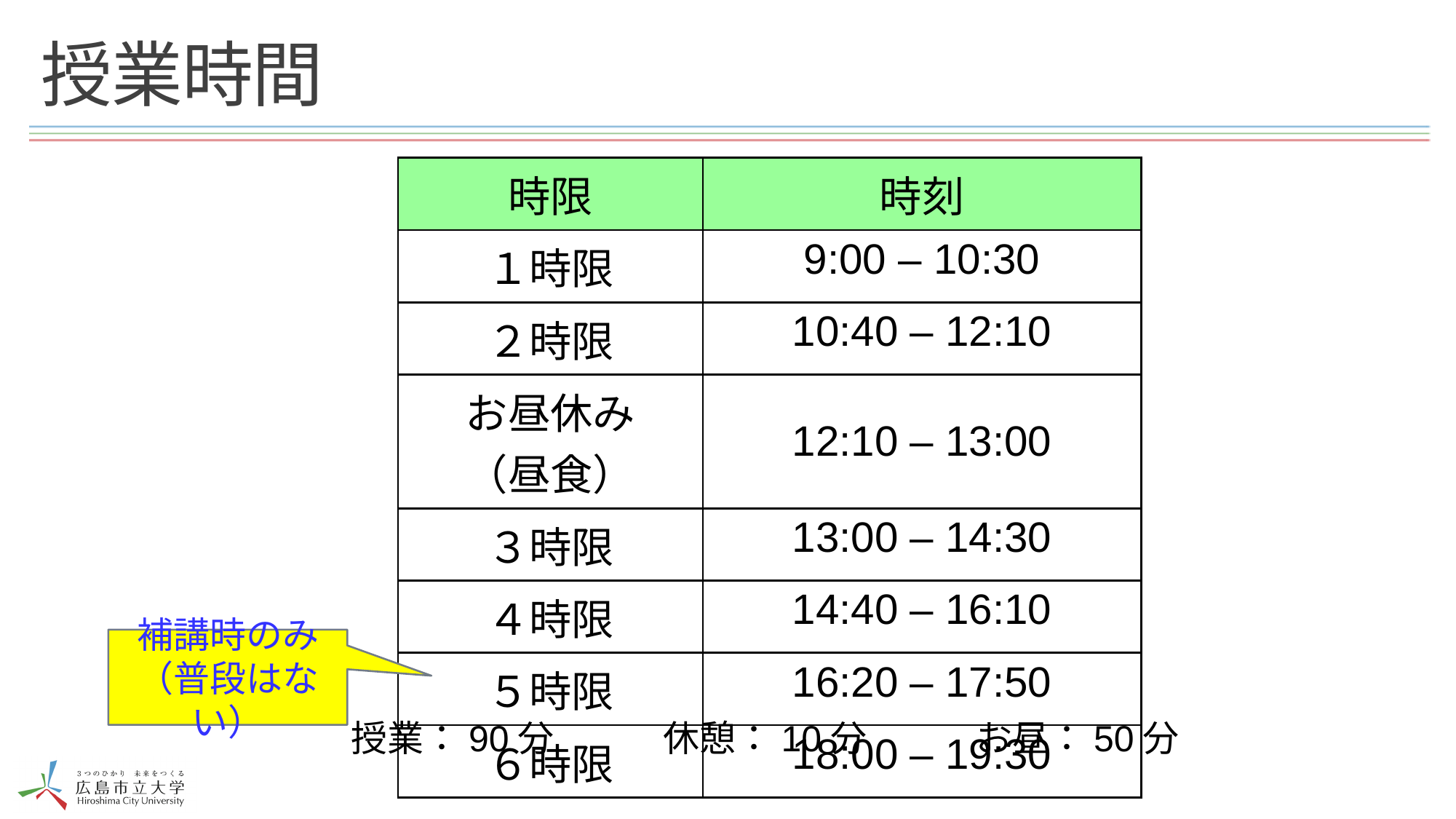

# 授業時間
| 時限 | 時刻 |
| --- | --- |
| １時限 | 9:00 – 10:30 |
| ２時限 | 10:40 – 12:10 |
| お昼休み （昼食） | 12:10 – 13:00 |
| ３時限 | 13:00 – 14:30 |
| ４時限 | 14:40 – 16:10 |
| ５時限 | 16:20 – 17:50 |
| ６時限 | 18:00 – 19:30 |
補講時のみ（普段はない）
授業：90分　　　休憩：10分　　　お昼：50分